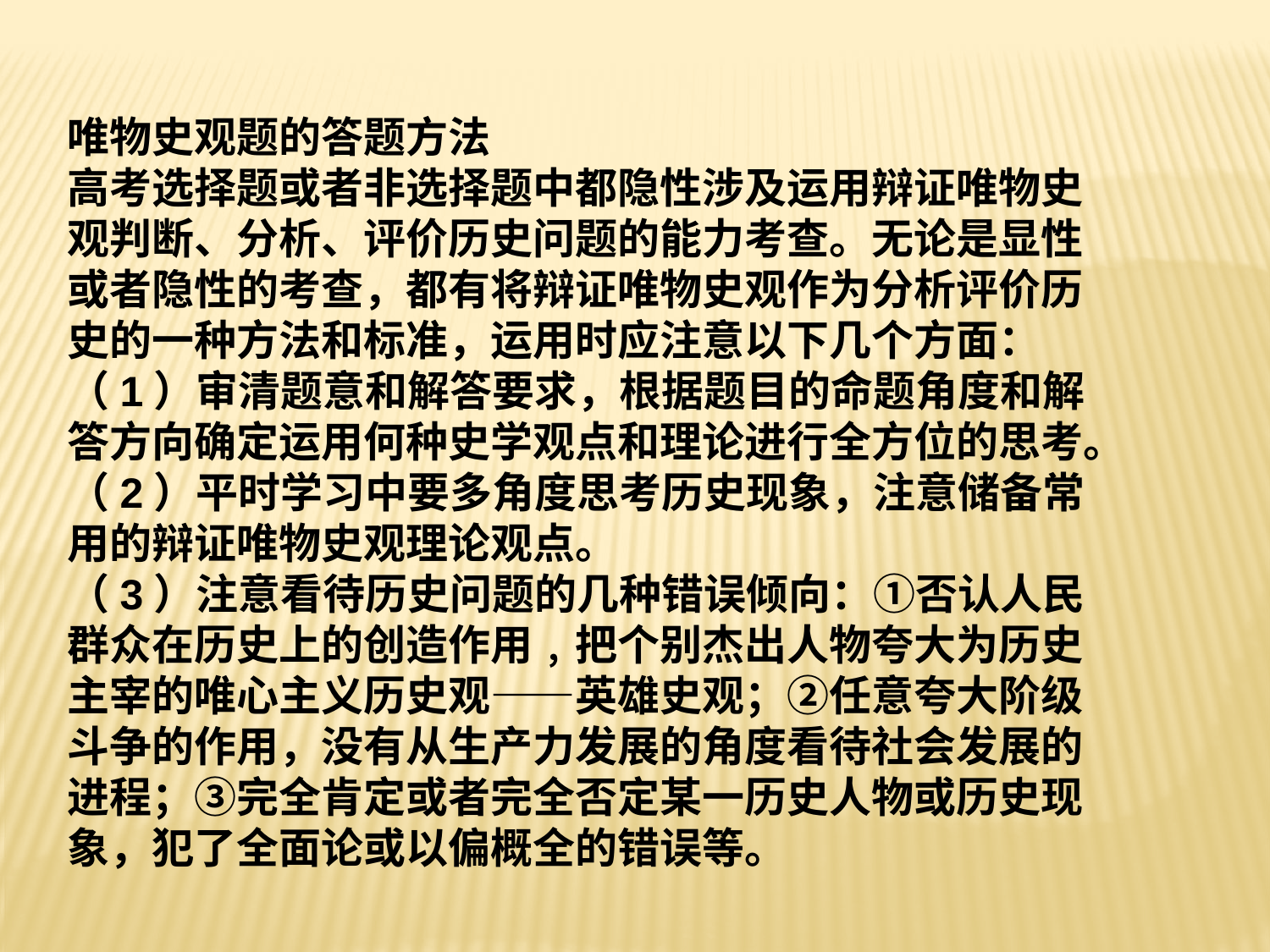

唯物史观题的答题方法
高考选择题或者非选择题中都隐性涉及运用辩证唯物史观判断、分析、评价历史问题的能力考查。无论是显性或者隐性的考查，都有将辩证唯物史观作为分析评价历史的一种方法和标准，运用时应注意以下几个方面：
（1）审清题意和解答要求，根据题目的命题角度和解答方向确定运用何种史学观点和理论进行全方位的思考。
（2）平时学习中要多角度思考历史现象，注意储备常用的辩证唯物史观理论观点。
（3）注意看待历史问题的几种错误倾向：①否认人民群众在历史上的创造作用﹐把个别杰出人物夸大为历史主宰的唯心主义历史观——英雄史观；②任意夸大阶级斗争的作用，没有从生产力发展的角度看待社会发展的进程；③完全肯定或者完全否定某一历史人物或历史现象，犯了全面论或以偏概全的错误等。